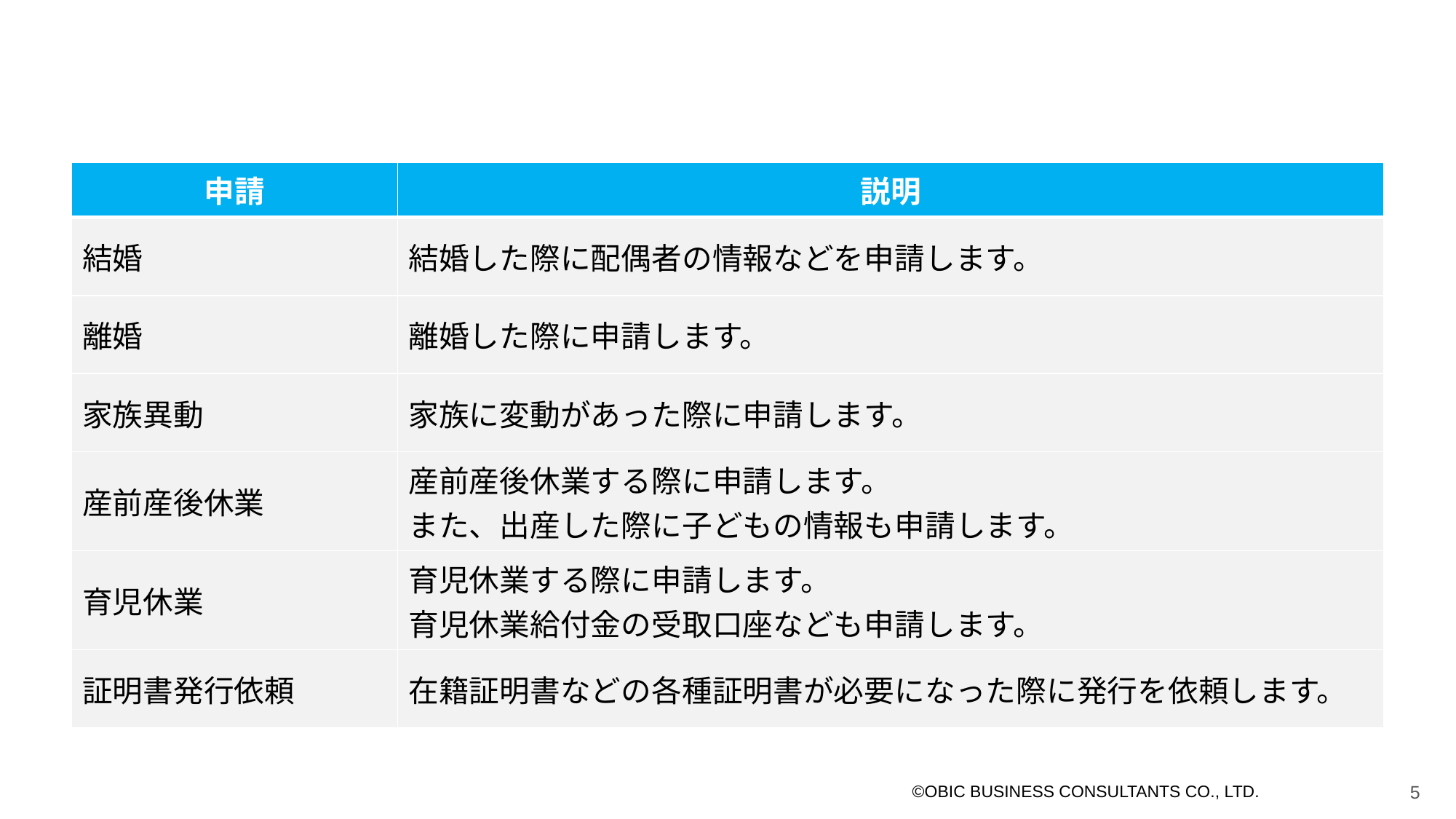

| 申請 | 説明 |
| --- | --- |
| 結婚 | 結婚した際に配偶者の情報などを申請します。 |
| 離婚 | 離婚した際に申請します。 |
| 家族異動 | 家族に変動があった際に申請します。 |
| 産前産後休業 | 産前産後休業する際に申請します。 また、出産した際に子どもの情報も申請します。 |
| 育児休業 | 育児休業する際に申請します。 育児休業給付金の受取口座なども申請します。 |
| 証明書発行依頼 | 在籍証明書などの各種証明書が必要になった際に発行を依頼します。 |
©OBIC BUSINESS CONSULTANTS CO., LTD.
5